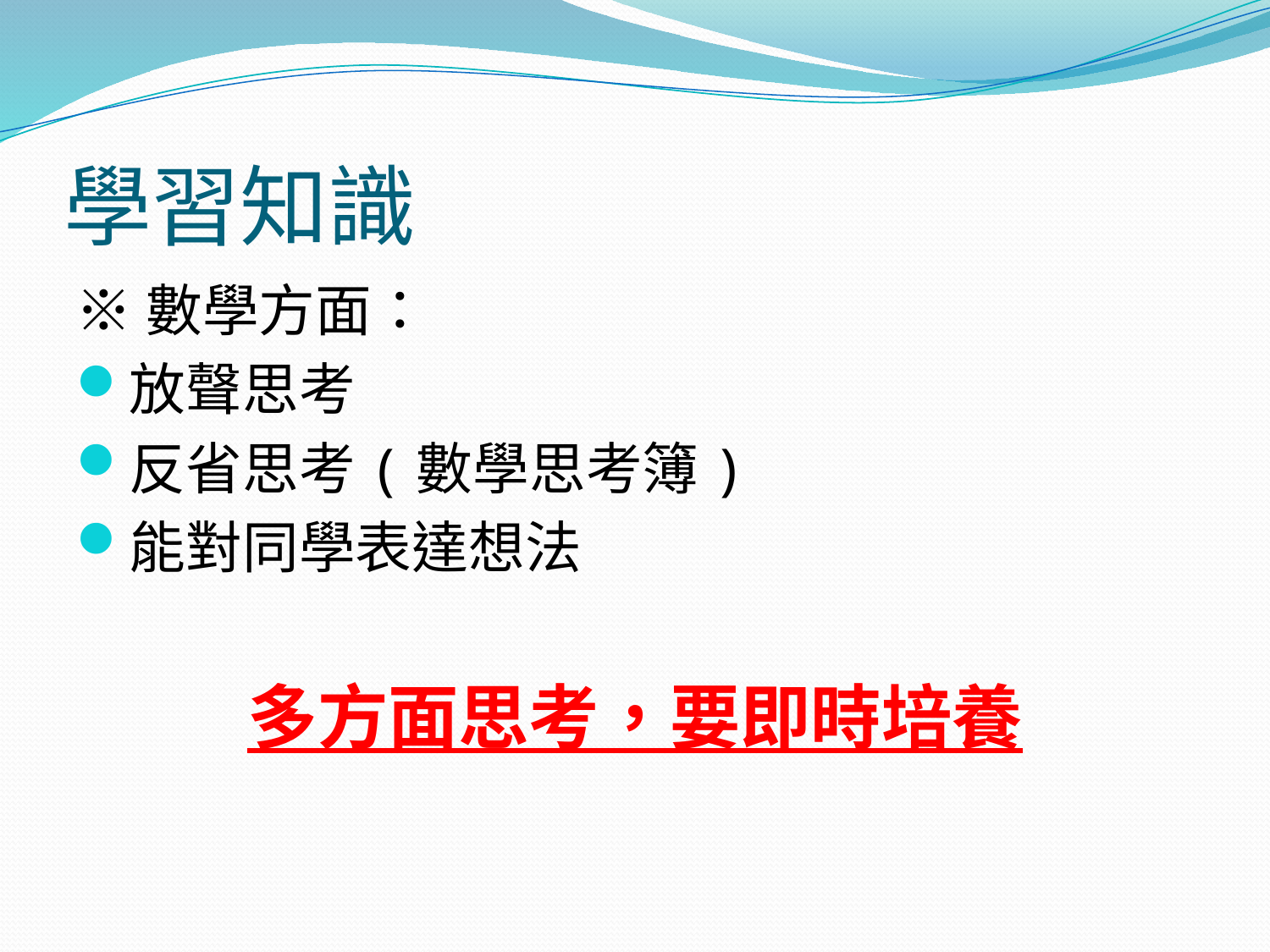

# 學習知識
※數學方面：
放聲思考
反省思考(數學思考簿)
能對同學表達想法

多方面思考，要即時培養